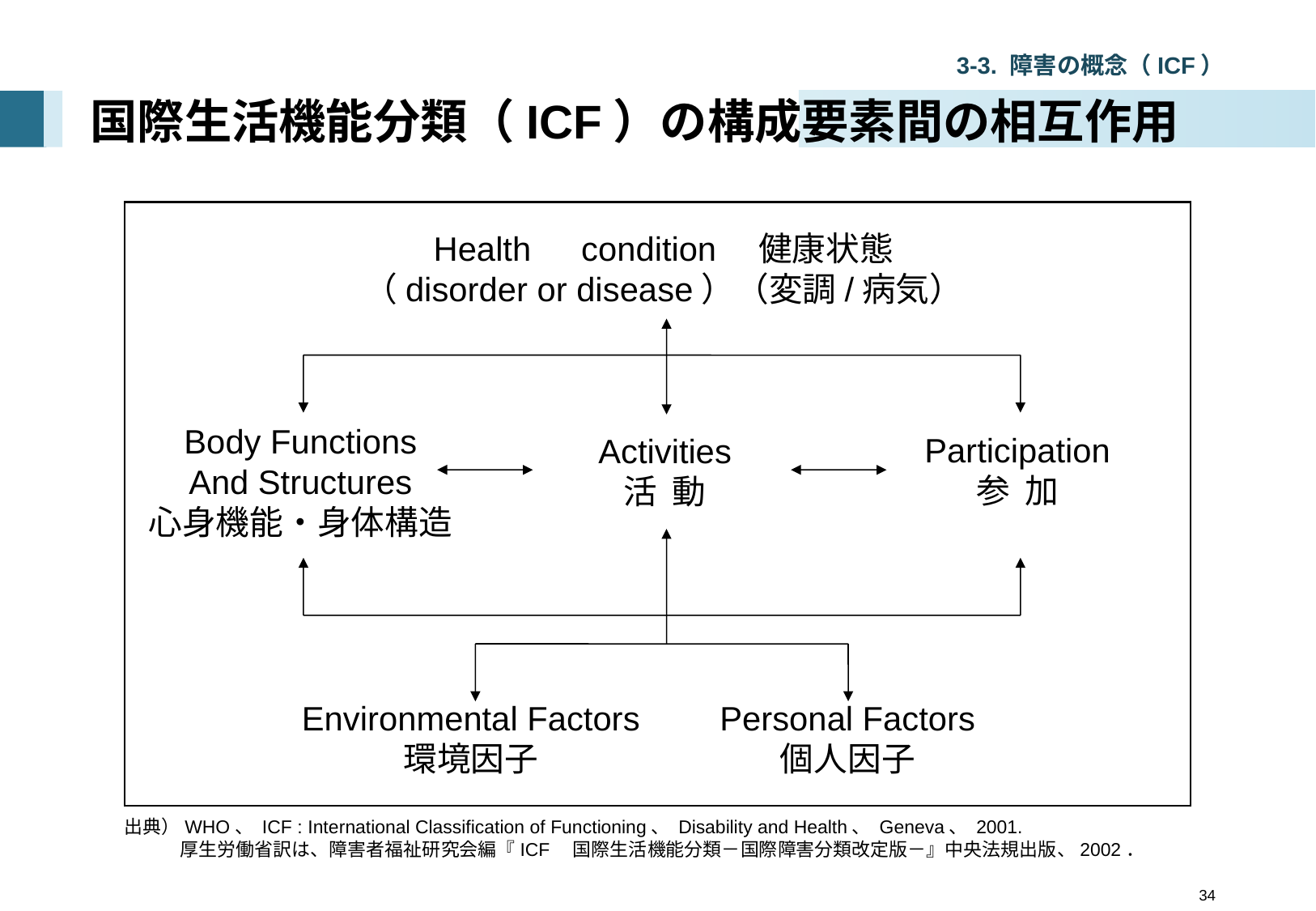

3-3. 障害の概念（ICF）
# 国際生活機能分類（ICF）の構成要素間の相互作用

Health　condition　健康状態
（disorder or disease）（変調/病気）

Body Functions
And Structures
心身機能・身体構造

Participation
参  加
Activities
活  動

Environmental Factors
環境因子
Personal Factors
個人因子
出典）WHO、 ICF : International Classification of Functioning、 Disability and Health、 Geneva、 2001.
　　　厚生労働省訳は、障害者福祉研究会編『ICF　国際生活機能分類－国際障害分類改定版－』中央法規出版、2002．
　　　　　　　　　　　　　　　　 34